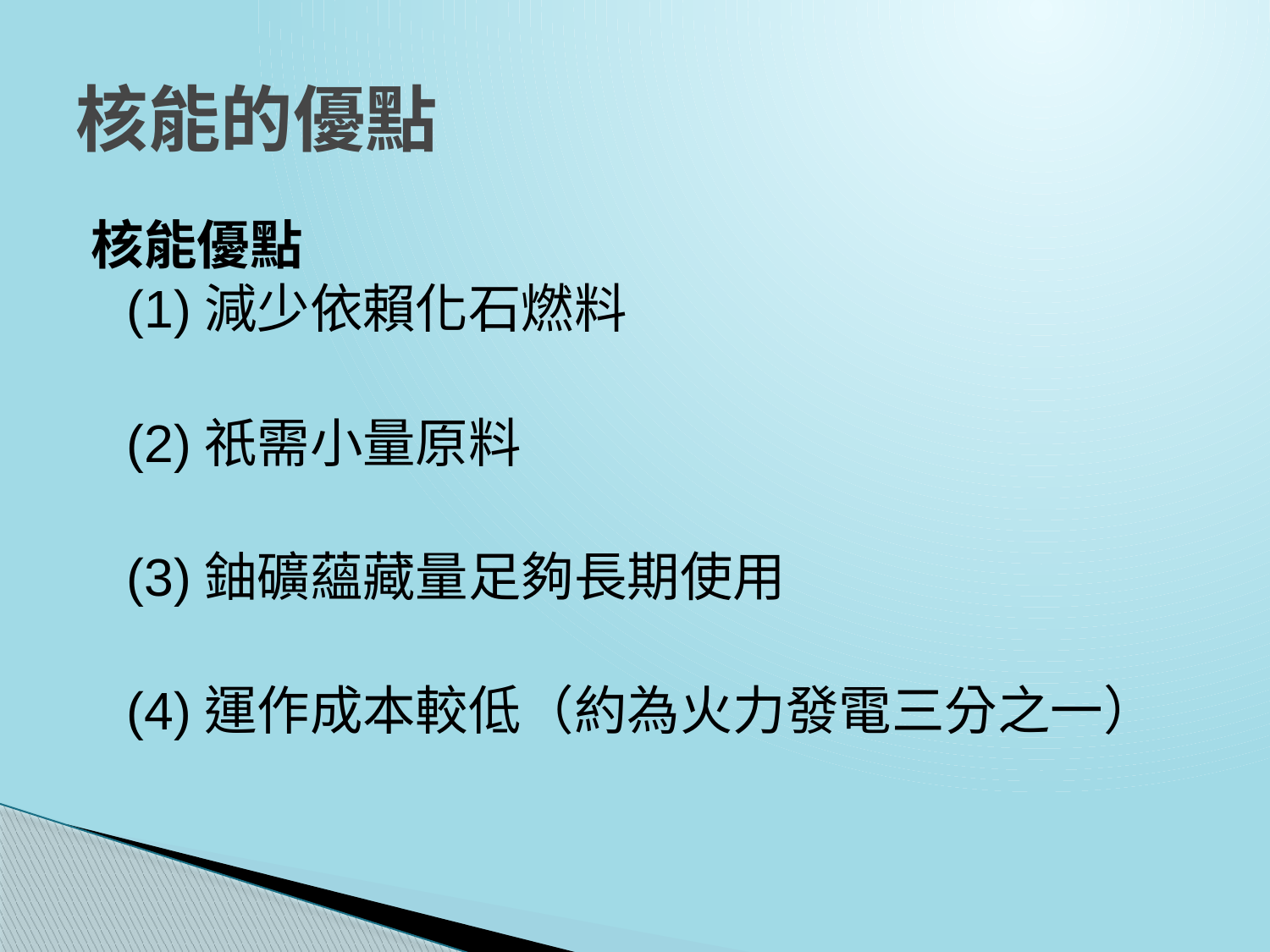

# 核能的優點
核能優點
(1)減少依賴化石燃料
(2)祇需小量原料
(3)鈾礦蘊藏量足夠長期使用
(4)運作成本較低（約為火力發電三分之一）